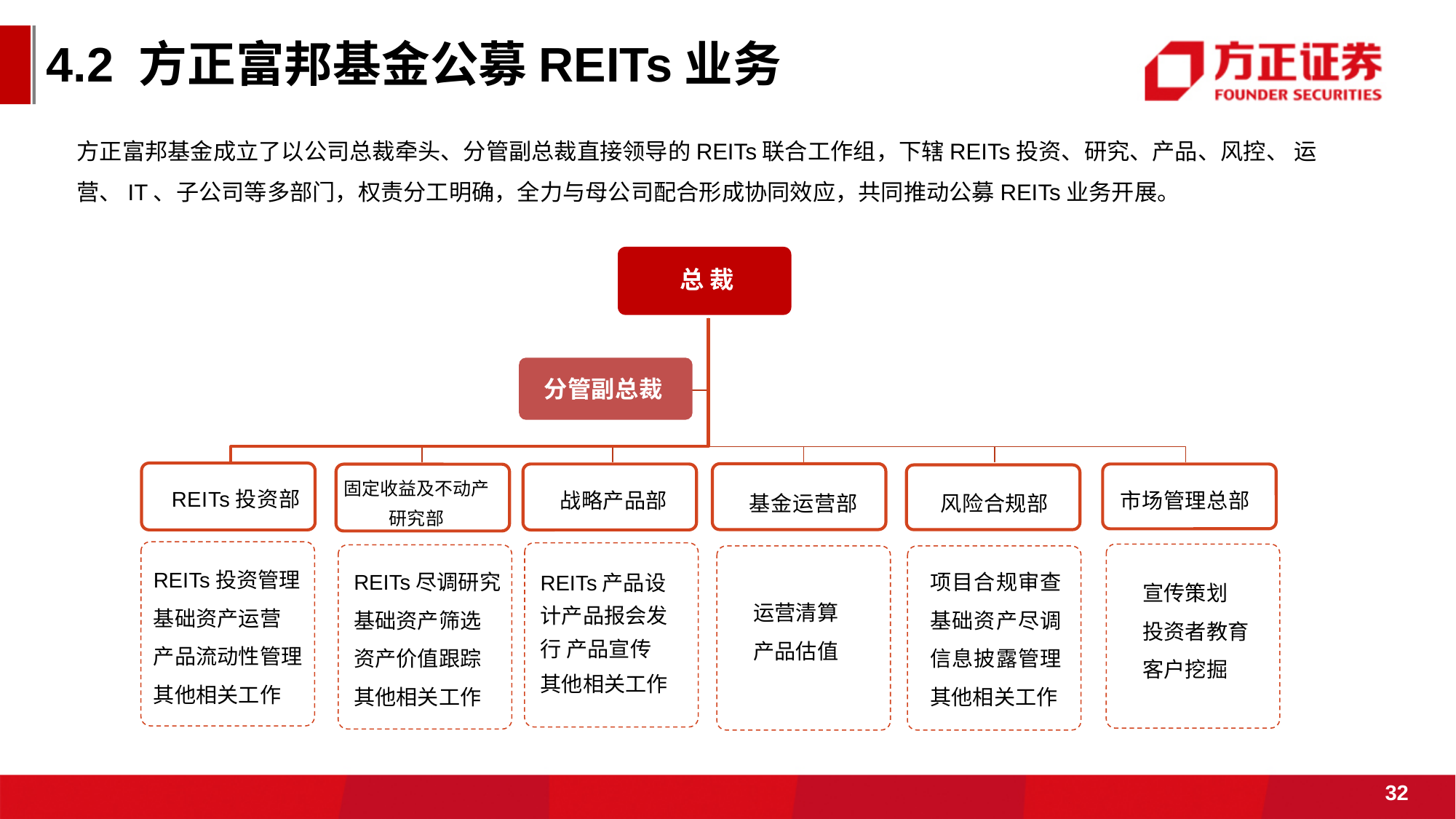

4.2 方正富邦基金公募REITs业务

方正富邦基金成立了以公司总裁牵头、分管副总裁直接领导的REITs联合工作组，下辖REITs投资、研究、产品、风控、 运营、IT、子公司等多部门，权责分工明确，全力与母公司配合形成协同效应，共同推动公募REITs业务开展。

总 裁

分管副总裁

基金运营部

风险合规部

市场管理总部

固定收益及不动产 研究部

REITs投资部
战略产品部

REITs投资管理 基础资产运营 产品流动性管理 其他相关工作
REITs尽调研究 基础资产筛选 资产价值跟踪 其他相关工作
项目合规审查 基础资产尽调 信息披露管理 其他相关工作
REITs产品设计产品报会发行 产品宣传
其他相关工作

宣传策划 投资者教育 客户挖掘
运营清算 产品估值
32